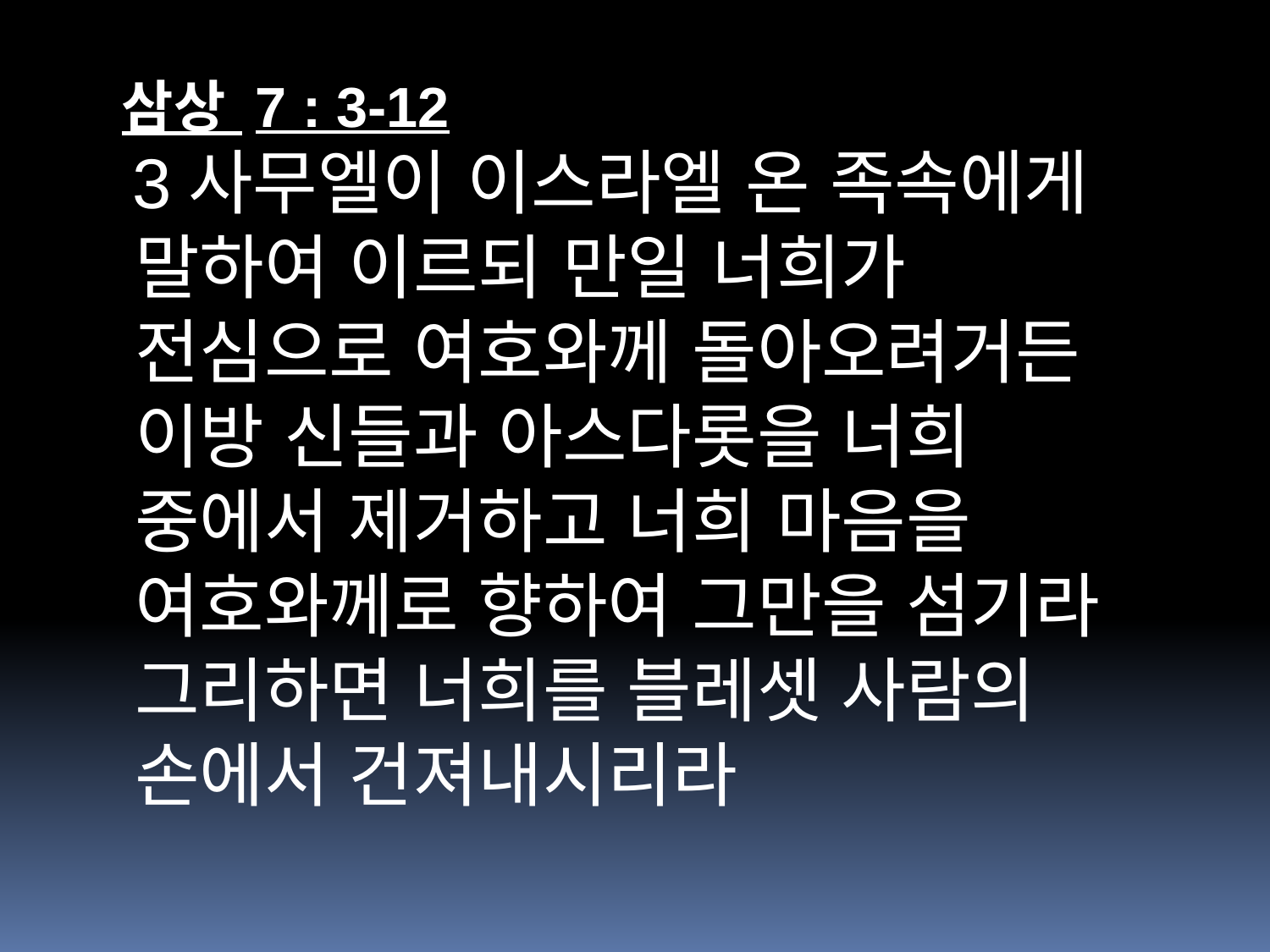

삼상 7 : 3-12
  3사무엘이 이스라엘 온 족속에게 말하여 이르되 만일 너희가 전심으로 여호와께 돌아오려거든 이방 신들과 아스다롯을 너희 중에서 제거하고 너희 마음을 여호와께로 향하여 그만을 섬기라 그리하면 너희를 블레셋 사람의 손에서 건져내시리라